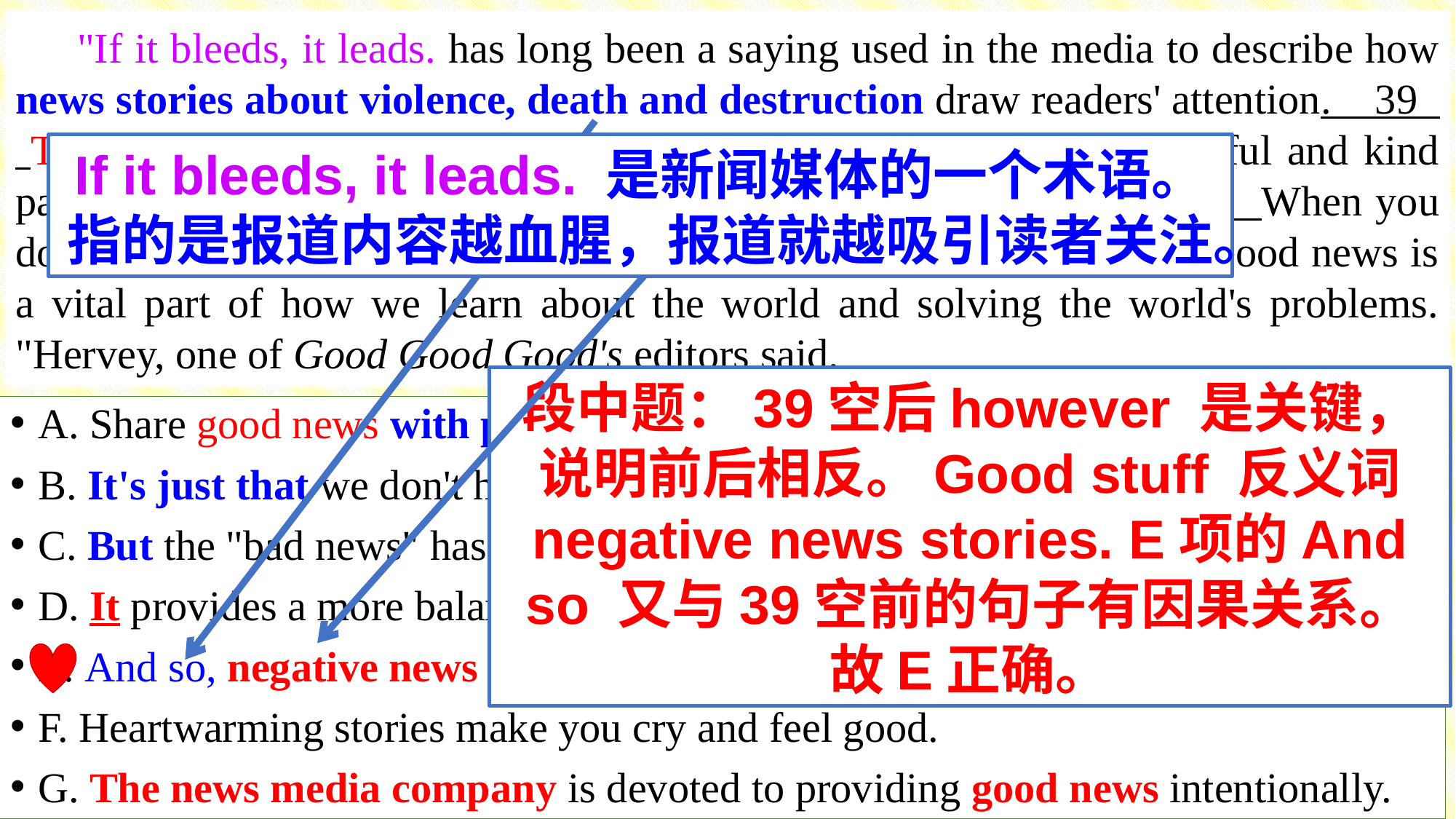

"If it bleeds, it leads. has long been a saying used in the media to describe how news stories about violence, death and destruction draw readers' attention.    39    The thing is, however, there's also good stuff out there---the delightful and kind parts of humanity. "Beautiful stories are happening worldwide.     40    When you do find them, the world can suddenly feel like a very different place. Good news is a vital part of how we learn about the world and solving the world's problems. "Hervey, one of Good Good Good's editors said.
If it bleeds, it leads. 是新闻媒体的一个术语。指的是报道内容越血腥，报道就越吸引读者关注。
段中题：39空后however 是关键，说明前后相反。Good stuff 反义词 negative news stories. E项的And so 又与39空前的句子有因果关系。故E正确。
A. Share good news with people around you.
B. It's just that we don't hear as much about them.
C. But the "bad news" has its place in the world.
D. It provides a more balanced view of the world.
E. And so, negative news stories are everywhere on news media.
F. Heartwarming stories make you cry and feel good.
G. The news media company is devoted to providing good news intentionally.